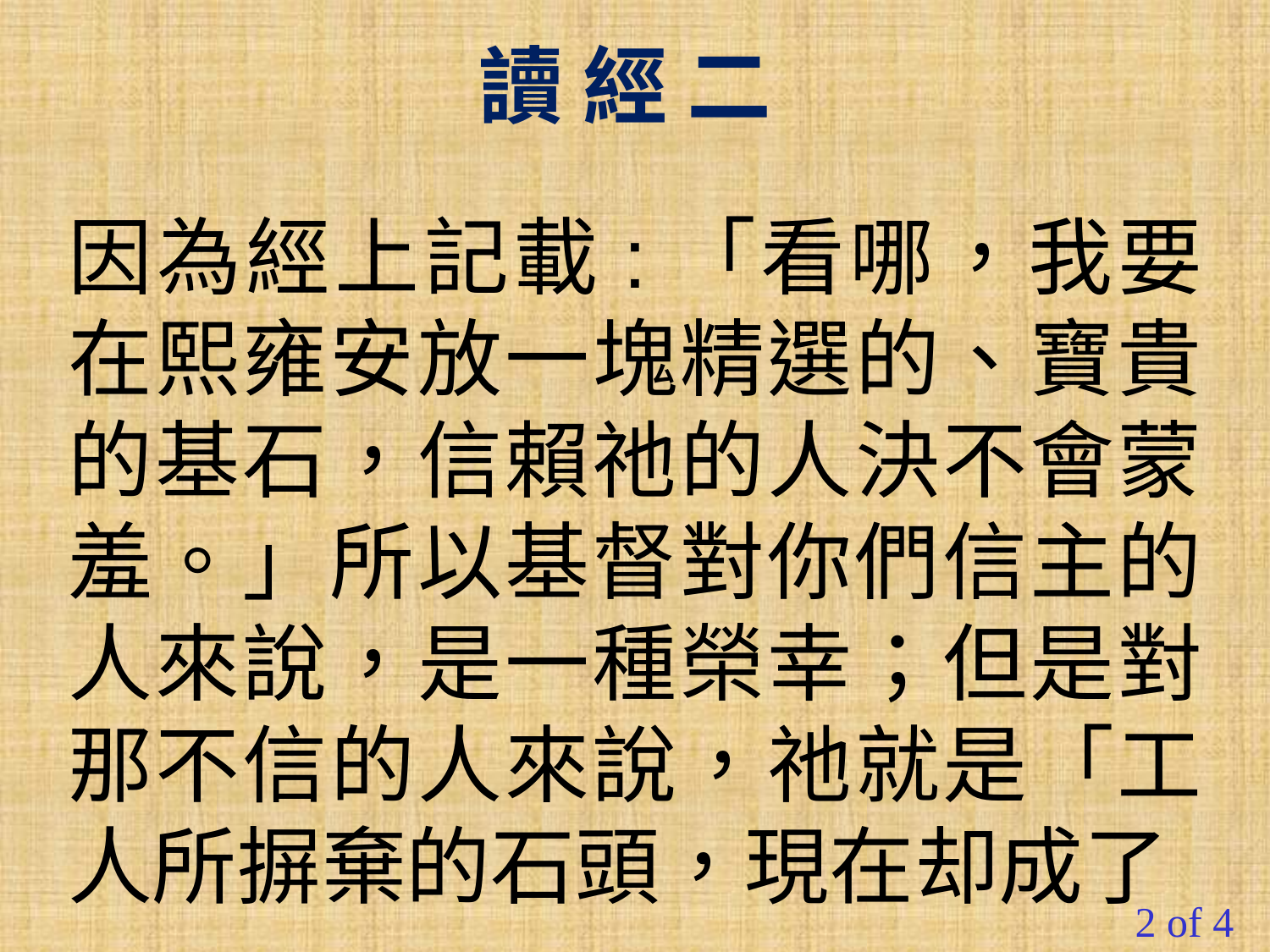

讀 經 二

因為經上記載:「看哪，我要在熙雍安放一塊精選的、寶貴的基石，信賴祂的人決不會蒙羞。」所以基督對你們信主的人來說，是一種榮幸；但是對那不信的人來說，祂就是「工人所摒棄的石頭，現在却成了
2 of 4